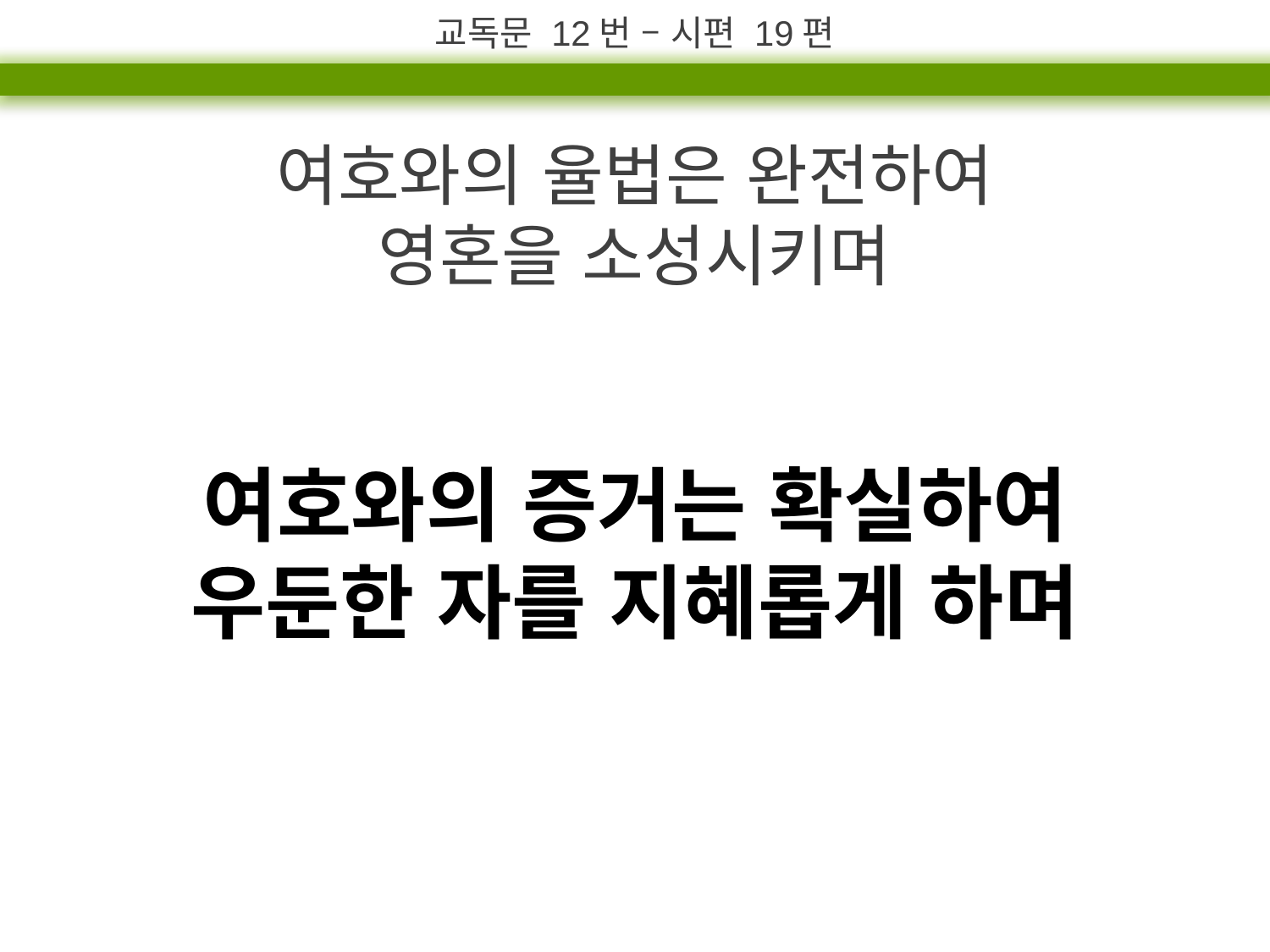

교독문 12번 – 시편 19편

여호와의 율법은 완전하여
영혼을 소성시키며
여호와의 증거는 확실하여
우둔한 자를 지혜롭게 하며